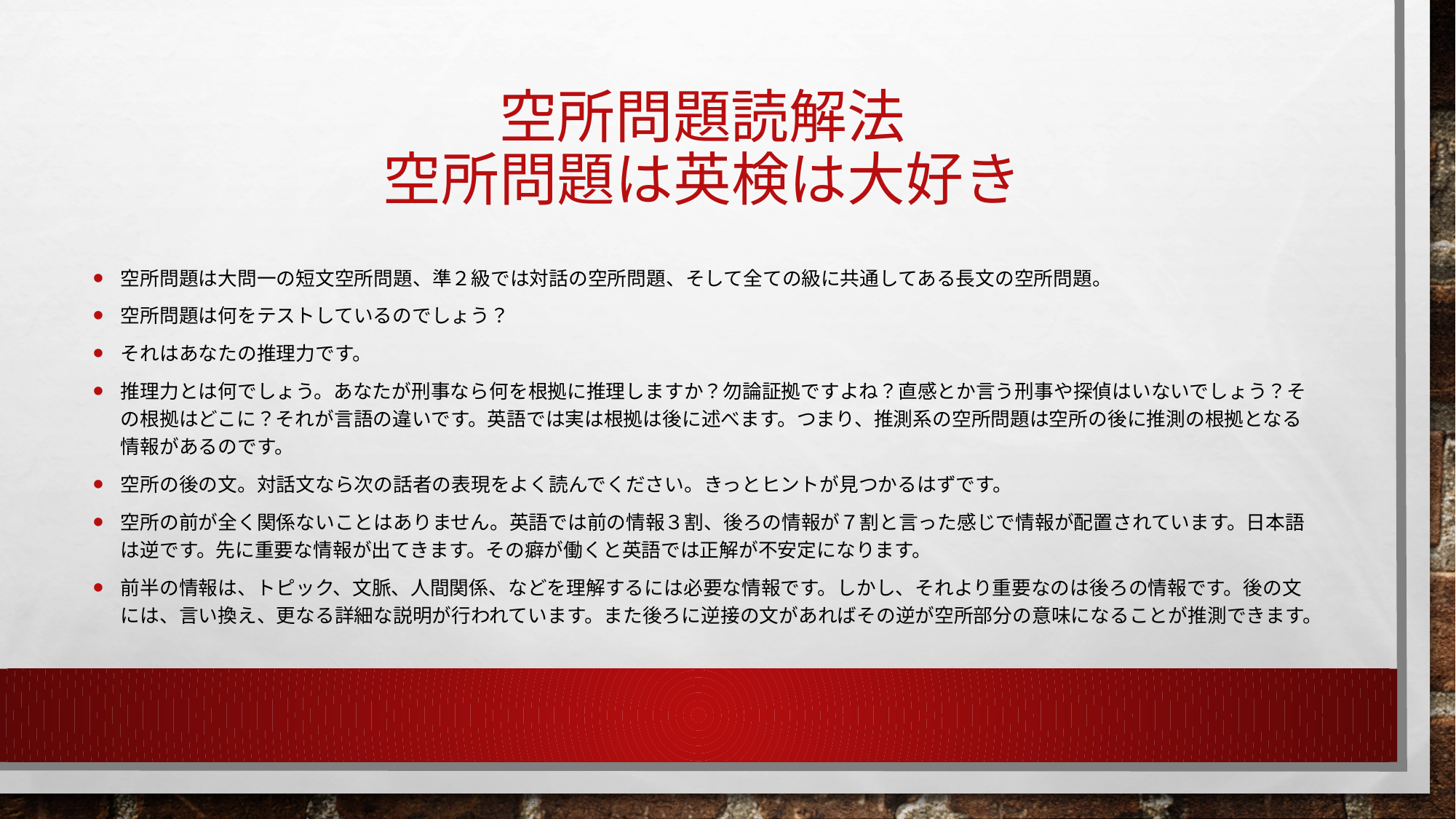

# 空所問題読解法 空所問題は英検は大好き
空所問題は大問一の短文空所問題、準２級では対話の空所問題、そして全ての級に共通してある長文の空所問題。
空所問題は何をテストしているのでしょう？
それはあなたの推理力です。
推理力とは何でしょう。あなたが刑事なら何を根拠に推理しますか？勿論証拠ですよね？直感とか言う刑事や探偵はいないでしょう？その根拠はどこに？それが言語の違いです。英語では実は根拠は後に述べます。つまり、推測系の空所問題は空所の後に推測の根拠となる情報があるのです。
空所の後の文。対話文なら次の話者の表現をよく読んでください。きっとヒントが見つかるはずです。
空所の前が全く関係ないことはありません。英語では前の情報３割、後ろの情報が７割と言った感じで情報が配置されています。日本語は逆です。先に重要な情報が出てきます。その癖が働くと英語では正解が不安定になります。
前半の情報は、トピック、文脈、人間関係、などを理解するには必要な情報です。しかし、それより重要なのは後ろの情報です。後の文には、言い換え、更なる詳細な説明が行われています。また後ろに逆接の文があればその逆が空所部分の意味になることが推測できます。